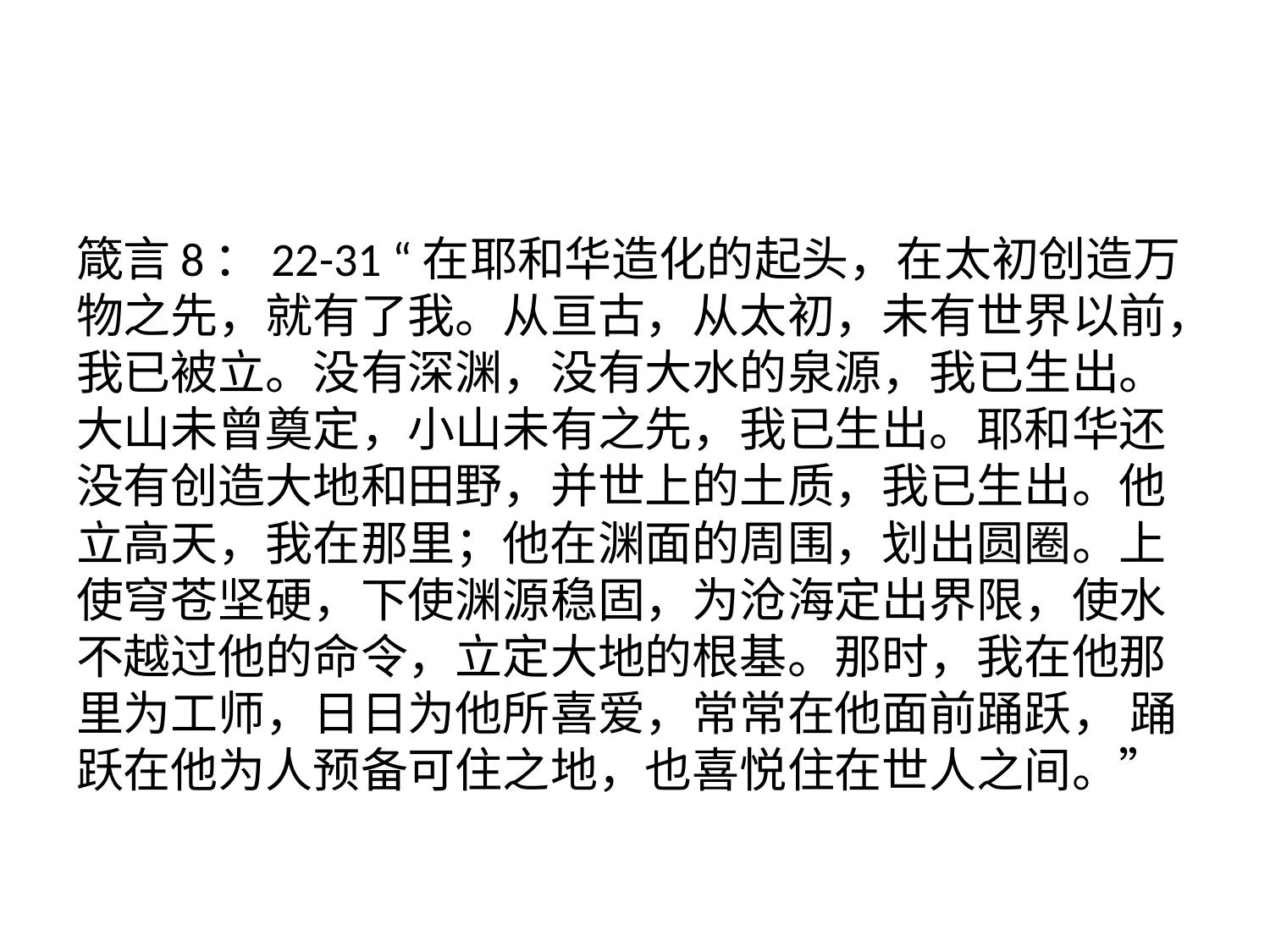

#
箴言8：22-31 “在耶和华造化的起头，在太初创造万物之先，就有了我。从亘古，从太初，未有世界以前，我已被立。没有深渊，没有大水的泉源，我已生出。大山未曾奠定，小山未有之先，我已生出。耶和华还没有创造大地和田野，并世上的土质，我已生出。他立高天，我在那里；他在渊面的周围，划出圆圈。上使穹苍坚硬，下使渊源稳固，为沧海定出界限，使水不越过他的命令，立定大地的根基。那时，我在他那里为工师，日日为他所喜爱，常常在他面前踊跃， 踊跃在他为人预备可住之地，也喜悦住在世人之间。”